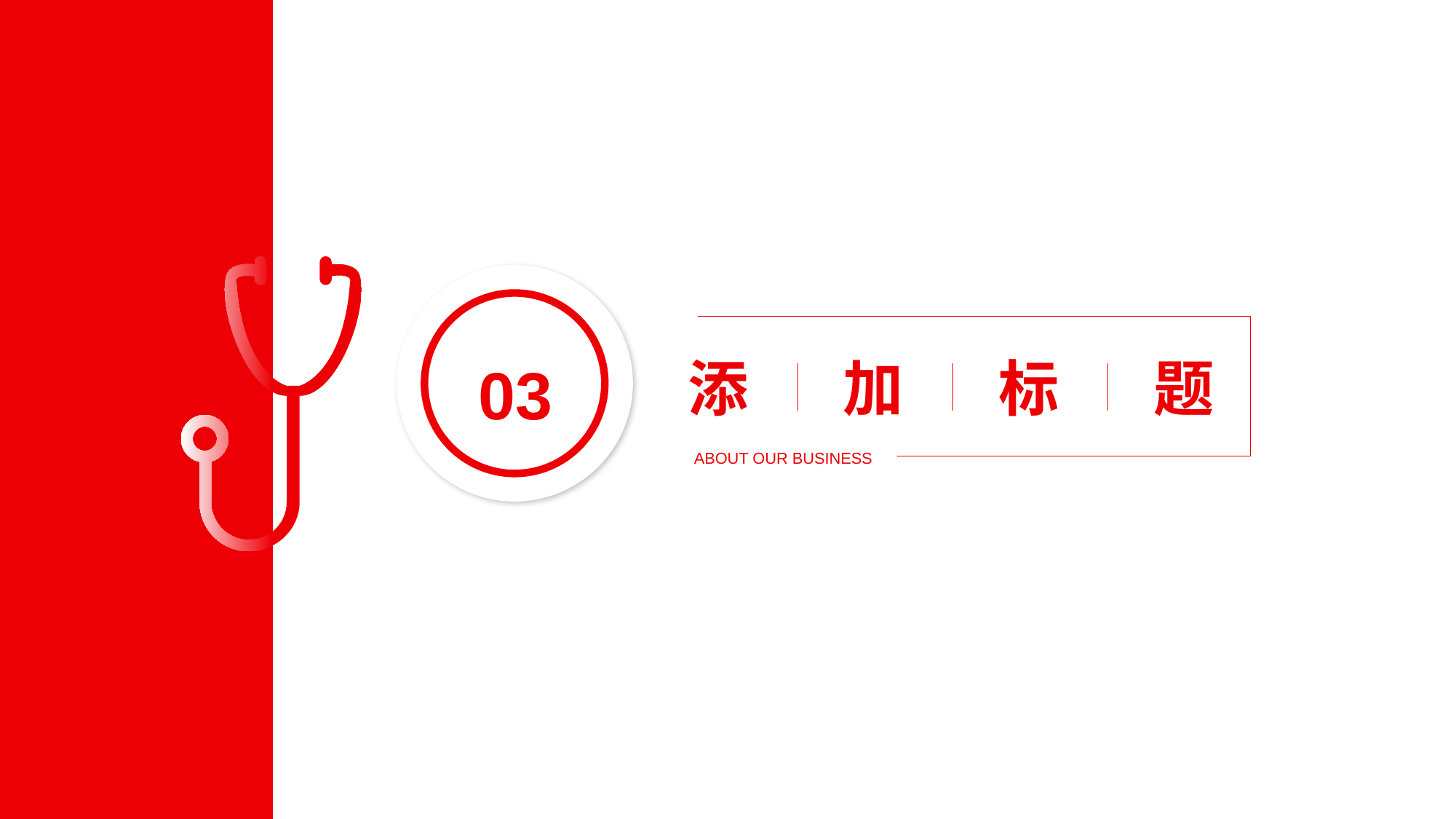

添
加
标
题
03
ABOUT OUR BUSINESS